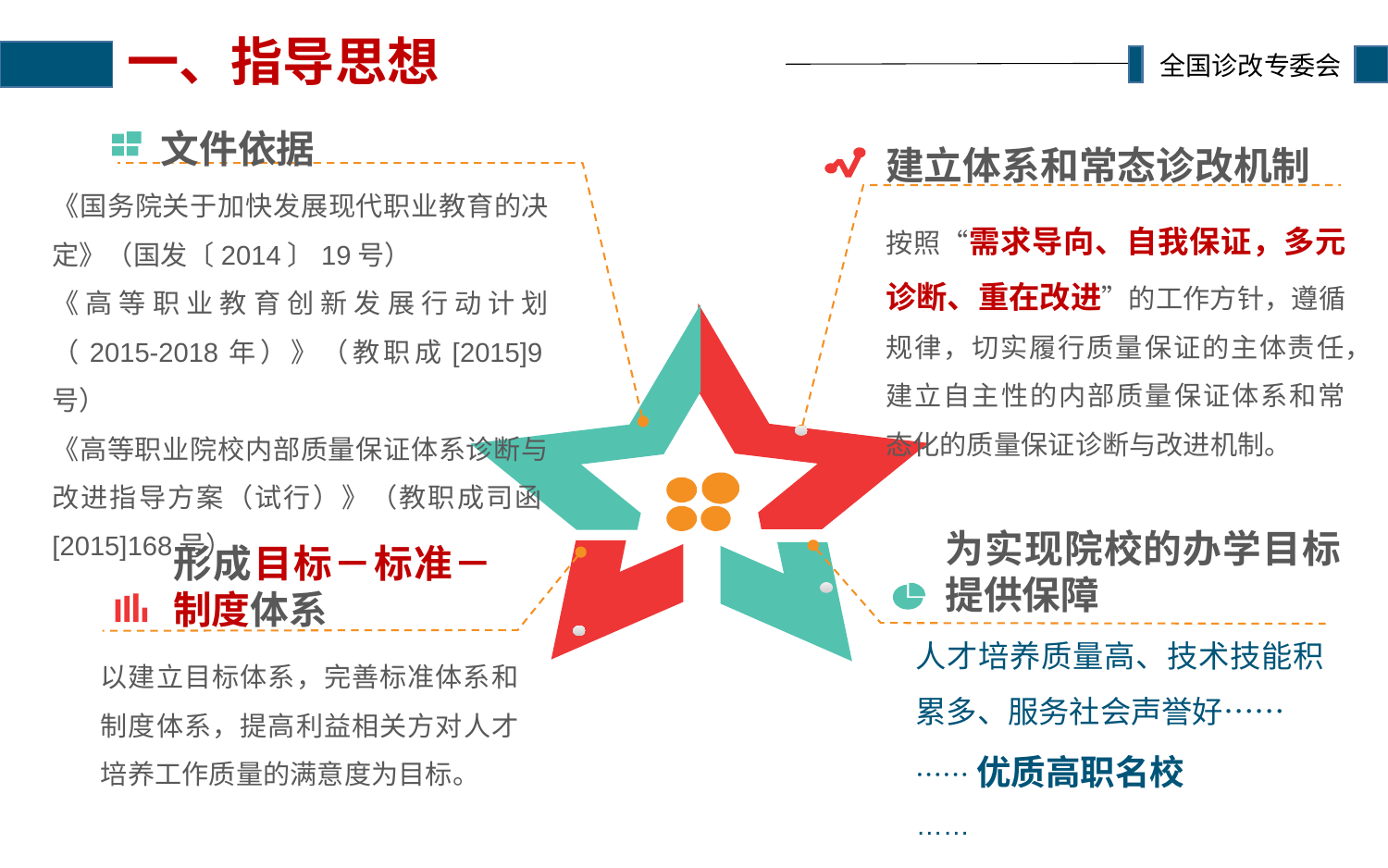

# 一、指导思想
文件依据
建立体系和常态诊改机制

《国务院关于加快发展现代职业教育的决定》（国发〔2014〕19号）
《高等职业教育创新发展行动计划（2015-2018年）》（教职成[2015]9号）
《高等职业院校内部质量保证体系诊断与改进指导方案（试行）》（教职成司函[2015]168号）

按照“需求导向、自我保证，多元诊断、重在改进”的工作方针，遵循规律，切实履行质量保证的主体责任，建立自主性的内部质量保证体系和常态化的质量保证诊断与改进机制。

为实现院校的办学目标提供保障
形成目标－标准－制度体系

人才培养质量高、技术技能积累多、服务社会声誉好……
……优质高职名校
……

以建立目标体系，完善标准体系和制度体系，提高利益相关方对人才培养工作质量的满意度为目标。